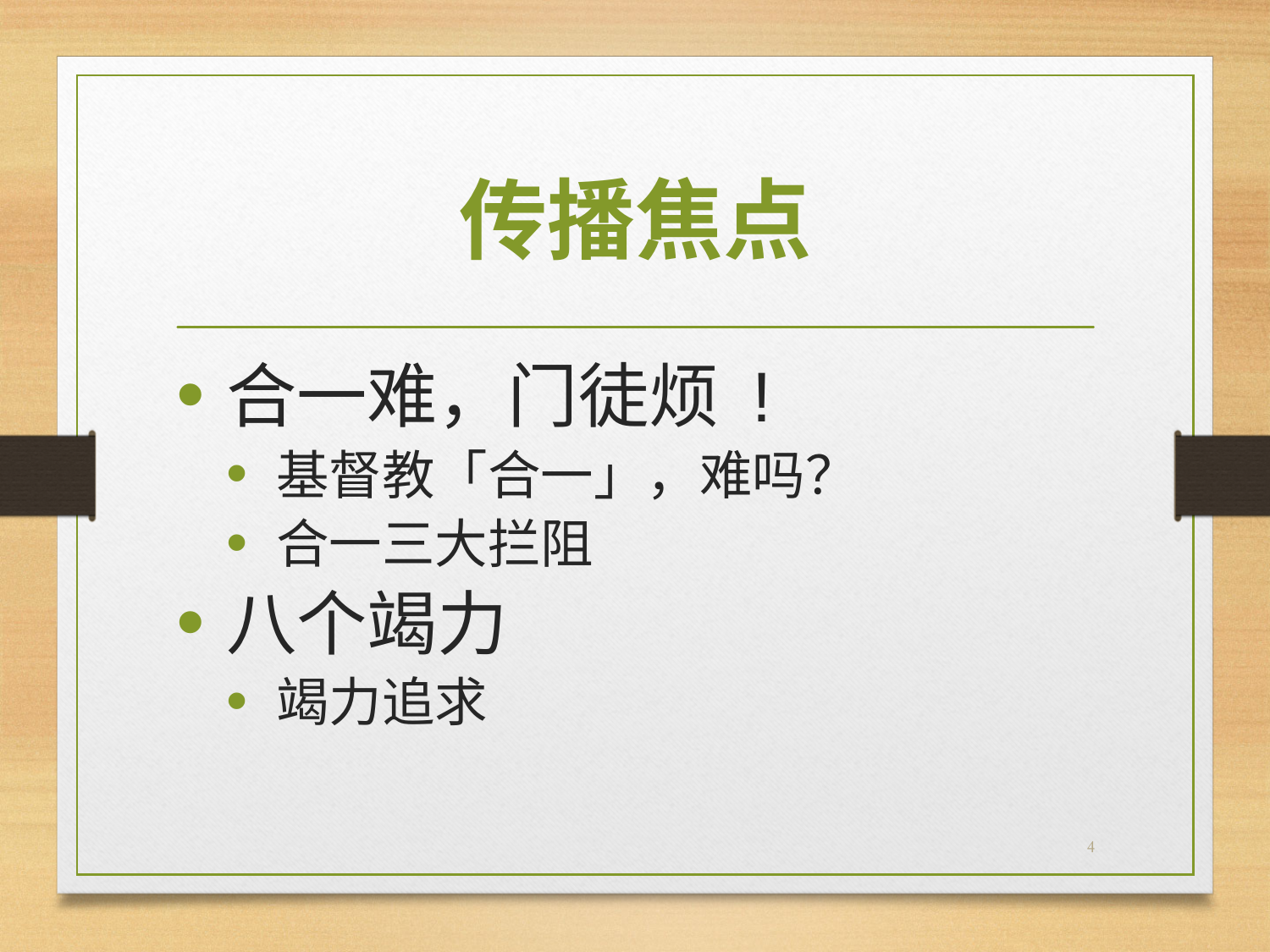

# 传播焦点
合一难，门徒烦 !
基督教「合一」，难吗？
合一三大拦阻
八个竭力
竭力追求

4